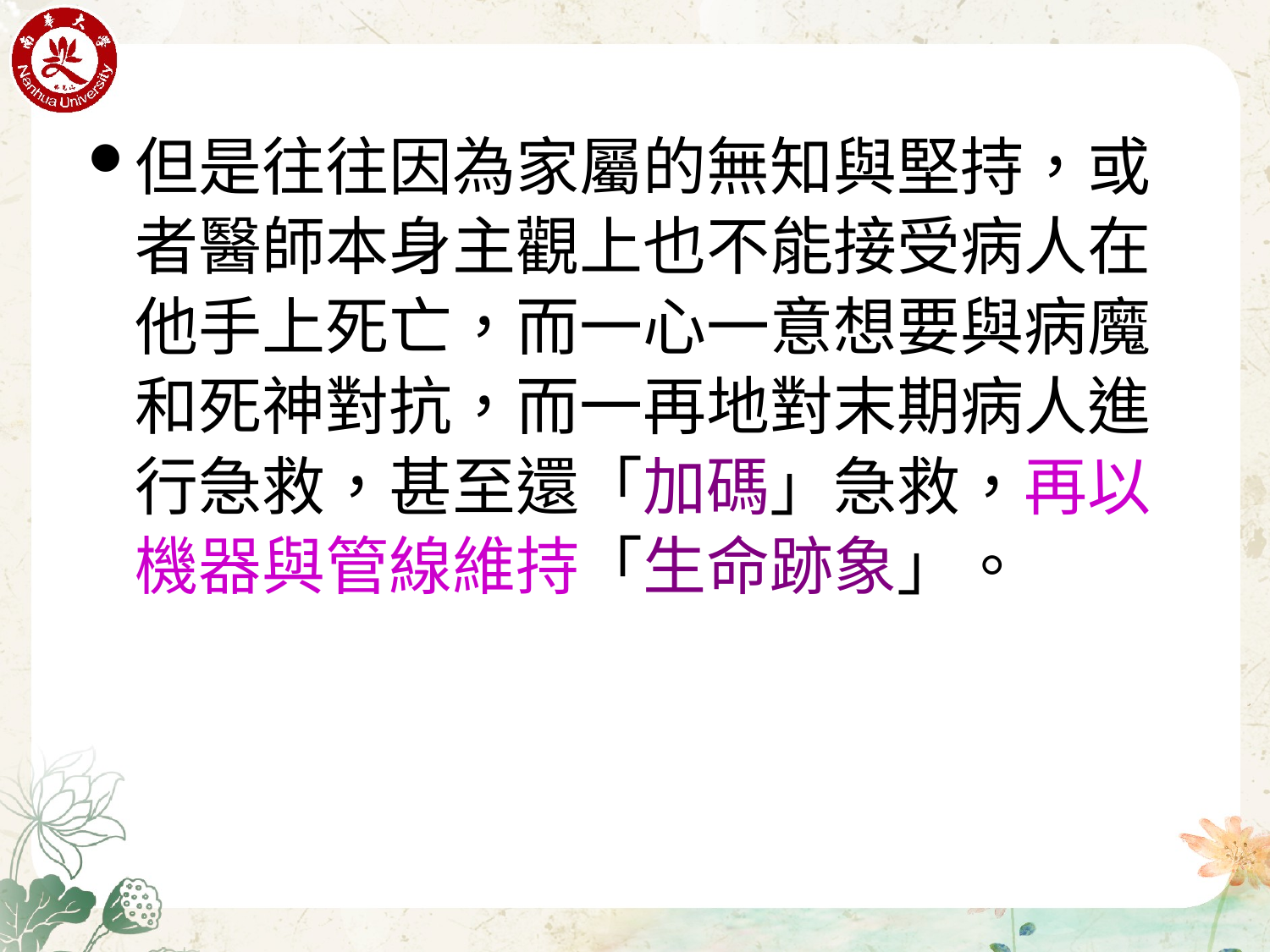

但是往往因為家屬的無知與堅持，或者醫師本身主觀上也不能接受病人在他手上死亡，而一心一意想要與病魔和死神對抗，而一再地對末期病人進行急救，甚至還「加碼」急救，再以機器與管線維持「生命跡象」。